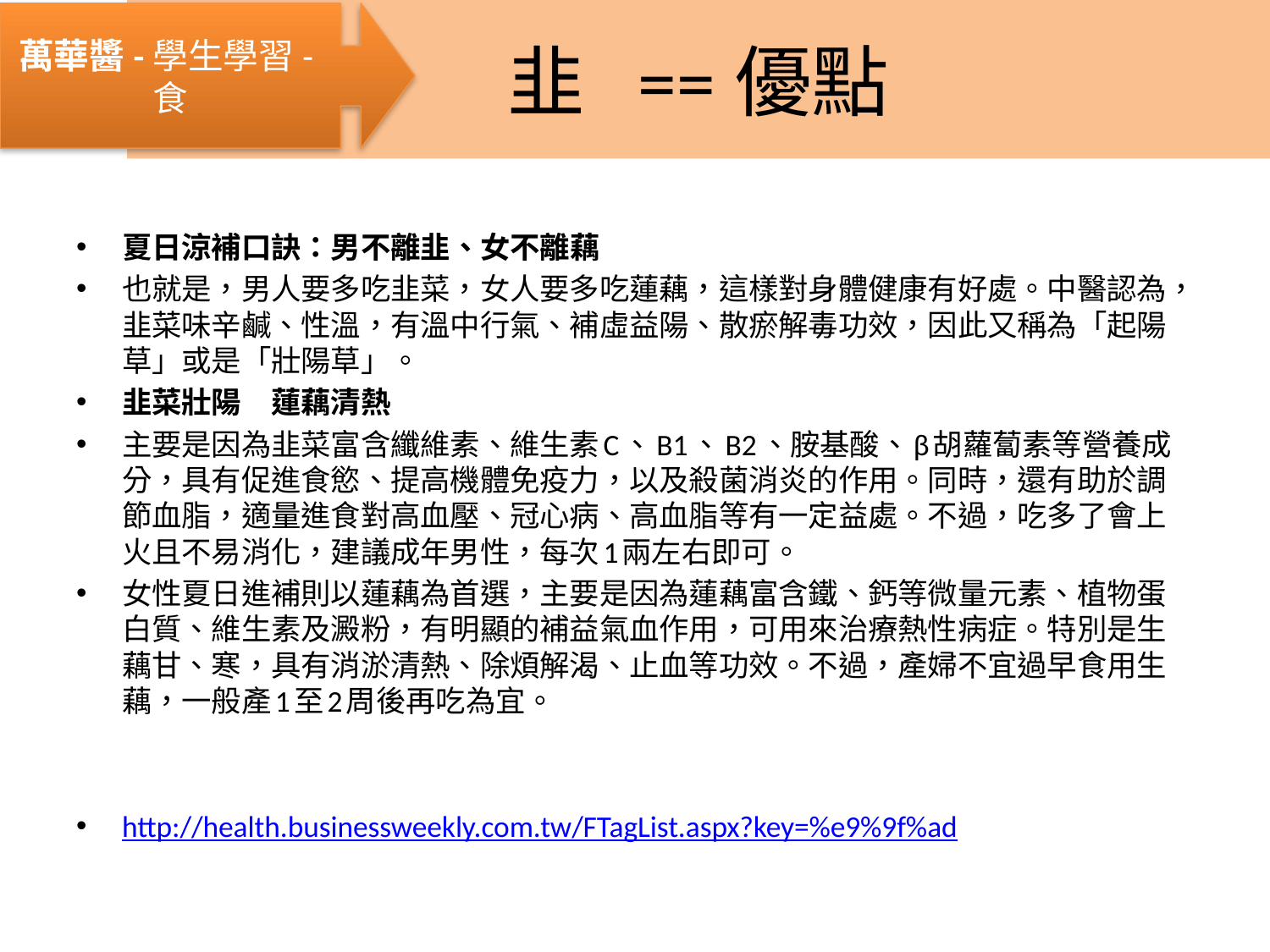

# 韭  ==優點
萬華醬-學生學習-食
夏日涼補口訣：男不離韭、女不離藕
也就是，男人要多吃韭菜，女人要多吃蓮藕，這樣對身體健康有好處。中醫認為，韭菜味辛鹹、性溫，有溫中行氣、補虛益陽、散瘀解毒功效，因此又稱為「起陽草」或是「壯陽草」。
韭菜壯陽　蓮藕清熱
主要是因為韭菜富含纖維素、維生素C、B1、B2、胺基酸、β胡蘿蔔素等營養成分，具有促進食慾、提高機體免疫力，以及殺菌消炎的作用。同時，還有助於調節血脂，適量進食對高血壓、冠心病、高血脂等有一定益處。不過，吃多了會上火且不易消化，建議成年男性，每次1兩左右即可。
女性夏日進補則以蓮藕為首選，主要是因為蓮藕富含鐵、鈣等微量元素、植物蛋白質、維生素及澱粉，有明顯的補益氣血作用，可用來治療熱性病症。特別是生藕甘、寒，具有消淤清熱、除煩解渴、止血等功效。不過，產婦不宜過早食用生藕，一般產1至2周後再吃為宜。

http://health.businessweekly.com.tw/FTagList.aspx?key=%e9%9f%ad